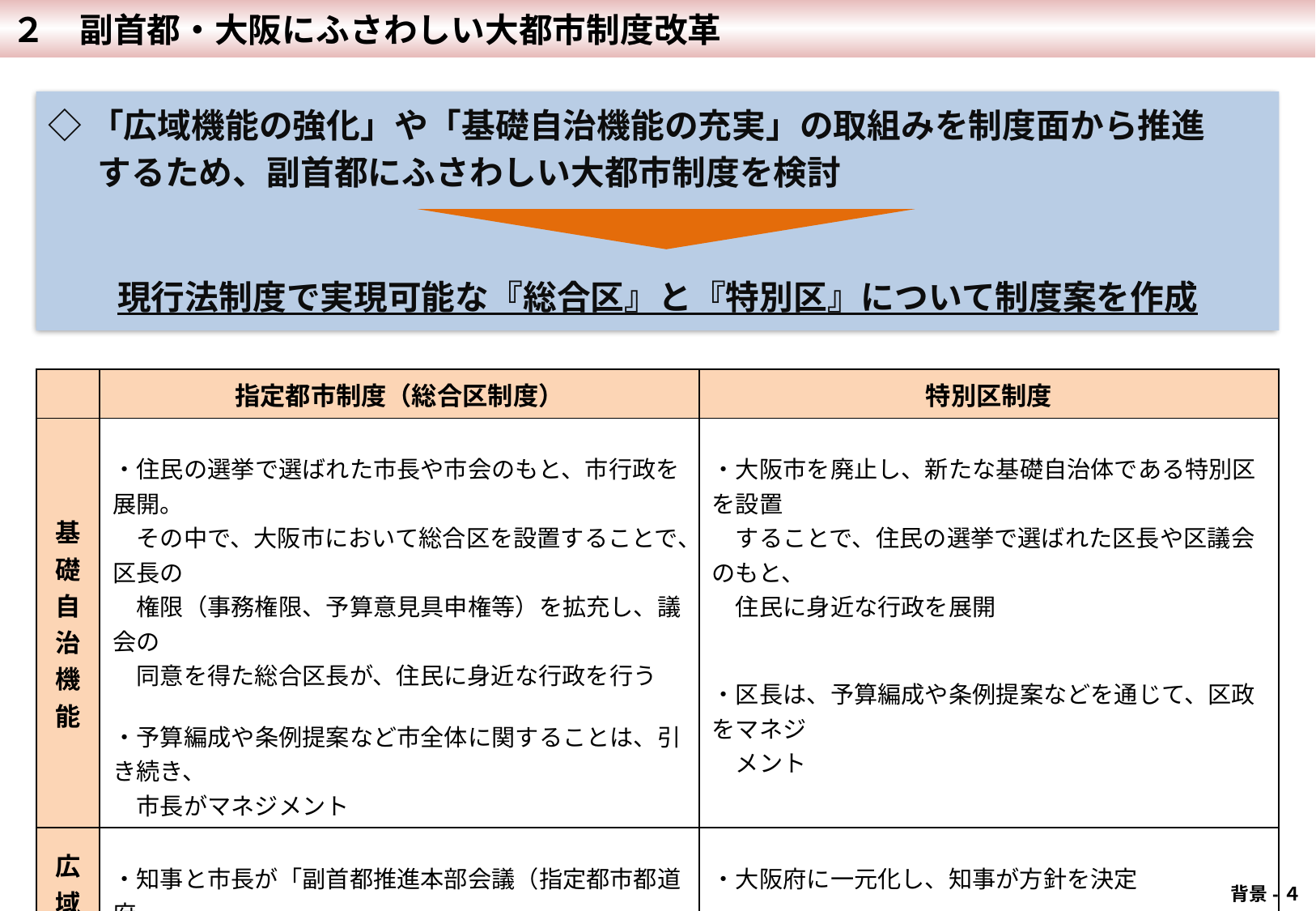

２　副首都・大阪にふさわしい大都市制度改革
◇「広域機能の強化」や「基礎自治機能の充実」の取組みを制度面から推進
 　するため、副首都にふさわしい大都市制度を検討

現行法制度で実現可能な『総合区』と『特別区』について制度案を作成

|  | 指定都市制度（総合区制度） | 特別区制度 |
| --- | --- | --- |
| 基礎自治機能 | ・住民の選挙で選ばれた市長や市会のもと、市行政を展開。 　その中で、大阪市において総合区を設置することで、区長の 　権限（事務権限、予算意見具申権等）を拡充し、議会の 　同意を得た総合区長が、住民に身近な行政を行う ・予算編成や条例提案など市全体に関することは、引き続き、 　市長がマネジメント | ・大阪市を廃止し、新たな基礎自治体である特別区を設置 　することで、住民の選挙で選ばれた区長や区議会のもと、　 　住民に身近な行政を展開 ・区長は、予算編成や条例提案などを通じて、区政をマネジ 　メント |
| 広域機能 | ・知事と市長が「副首都推進本部会議（指定都市都道府 　県調整会議）」において協議・調整し、方針を決定 　（協議が調わない場合には、総務大臣の勧告あり） | ・大阪府に一元化し、知事が方針を決定 |

 背景-４